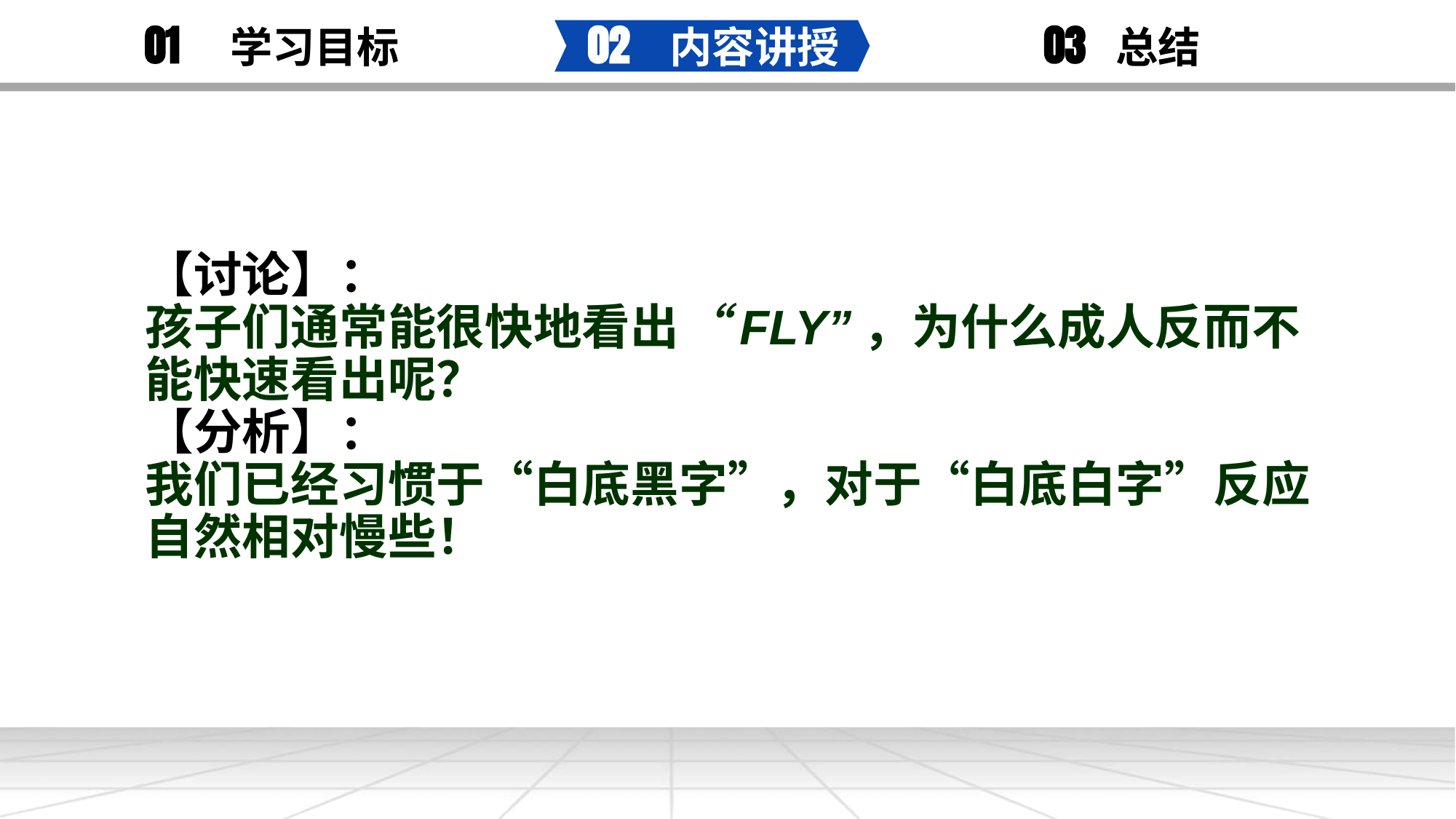

02   内容讲授
03  总结
01    学习目标

【讨论】：
孩子们通常能很快地看出“FLY”，为什么成人反而不能快速看出呢？
【分析】：
我们已经习惯于“白底黑字”，对于“白底白字”反应自然相对慢些！